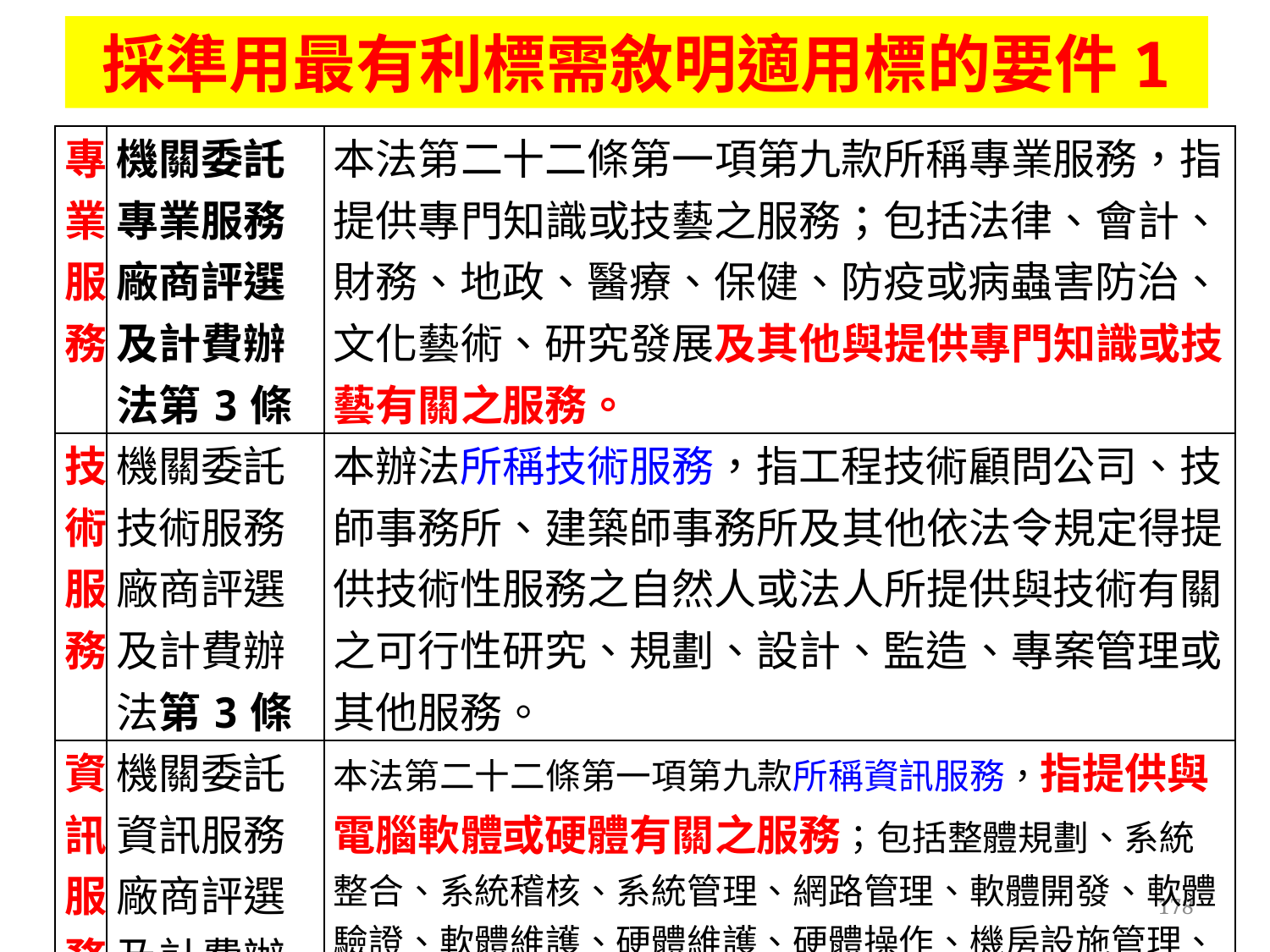

# 採準用最有利標需敘明適用標的要件1
| 專業服務 | 機關委託專業服務廠商評選及計費辦法第3條 | 本法第二十二條第一項第九款所稱專業服務，指提供專門知識或技藝之服務；包括法律、會計、財務、地政、醫療、保健、防疫或病蟲害防治、文化藝術、研究發展及其他與提供專門知識或技藝有關之服務。 |
| --- | --- | --- |
| 技術服務 | 機關委託技術服務廠商評選及計費辦法第3條 | 本辦法所稱技術服務，指工程技術顧問公司、技師事務所、建築師事務所及其他依法令規定得提供技術性服務之自然人或法人所提供與技術有關之可行性研究、規劃、設計、監造、專案管理或其他服務。 |
| 資訊服務 | 機關委託資訊服務廠商評選及計費辦法第3條 | 本法第二十二條第一項第九款所稱資訊服務，指提供與電腦軟體或硬體有關之服務；包括整體規劃、系統整合、系統稽核、系統管理、網路管理、軟體開發、軟體驗證、軟體維護、硬體維護、硬體操作、機房設施管理、備援服務、網路服務、顧問諮詢、資料庫建置、資料處理、資料登錄或訓練推廣等服務。 |
178